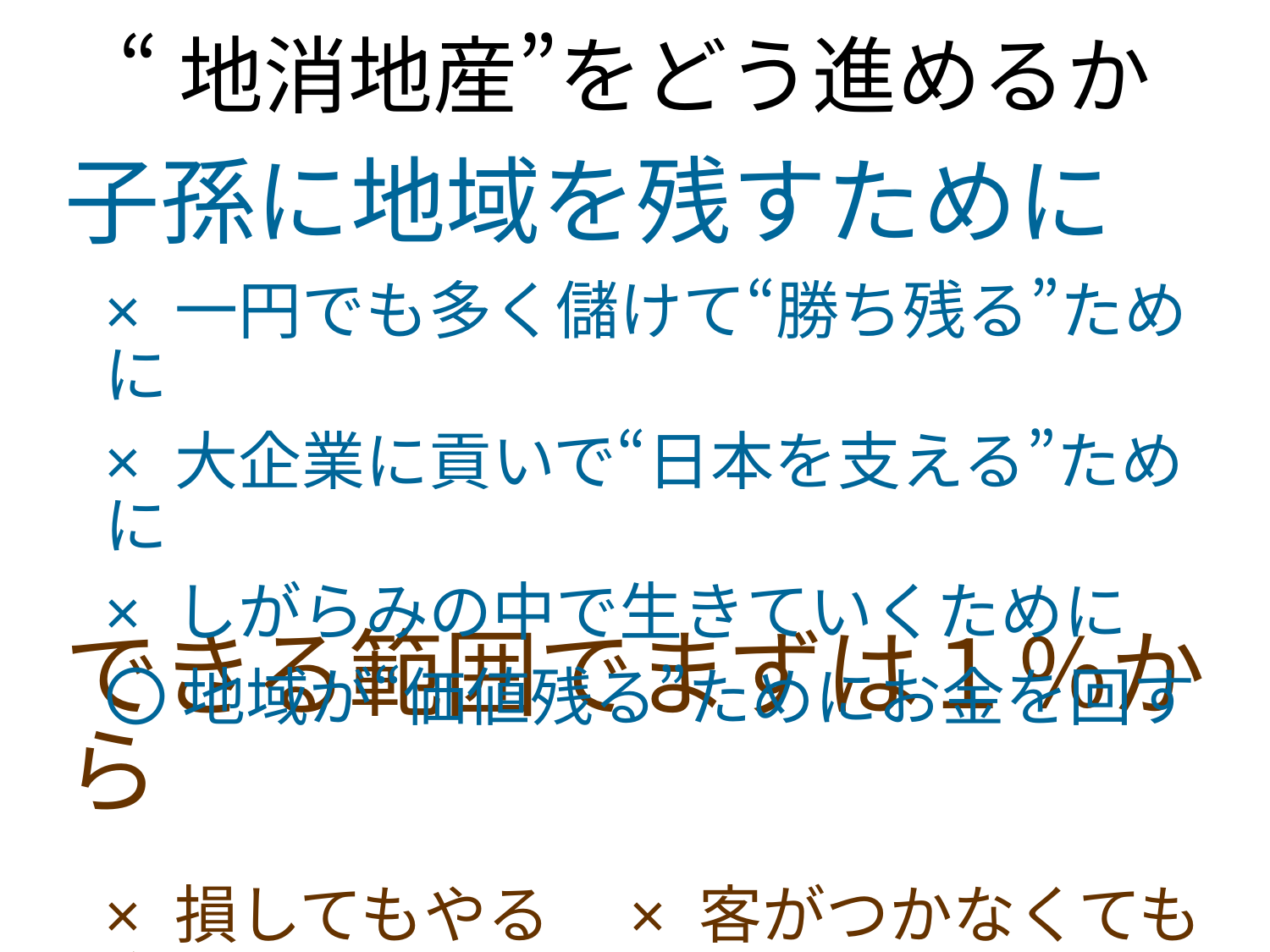

“地消地産”をどう進めるか
子孫に地域を残すために

できる範囲でまずは１％から

× 一円でも多く儲けて“勝ち残る”ために
× 大企業に貢いで“日本を支える”ために
× しがらみの中で生きていくために
〇 地域が“価値残る”ためにお金を回す

× 損してもやる　× 客がつかなくてもやる
〇 事業のプロとしてやれる範囲から拡大